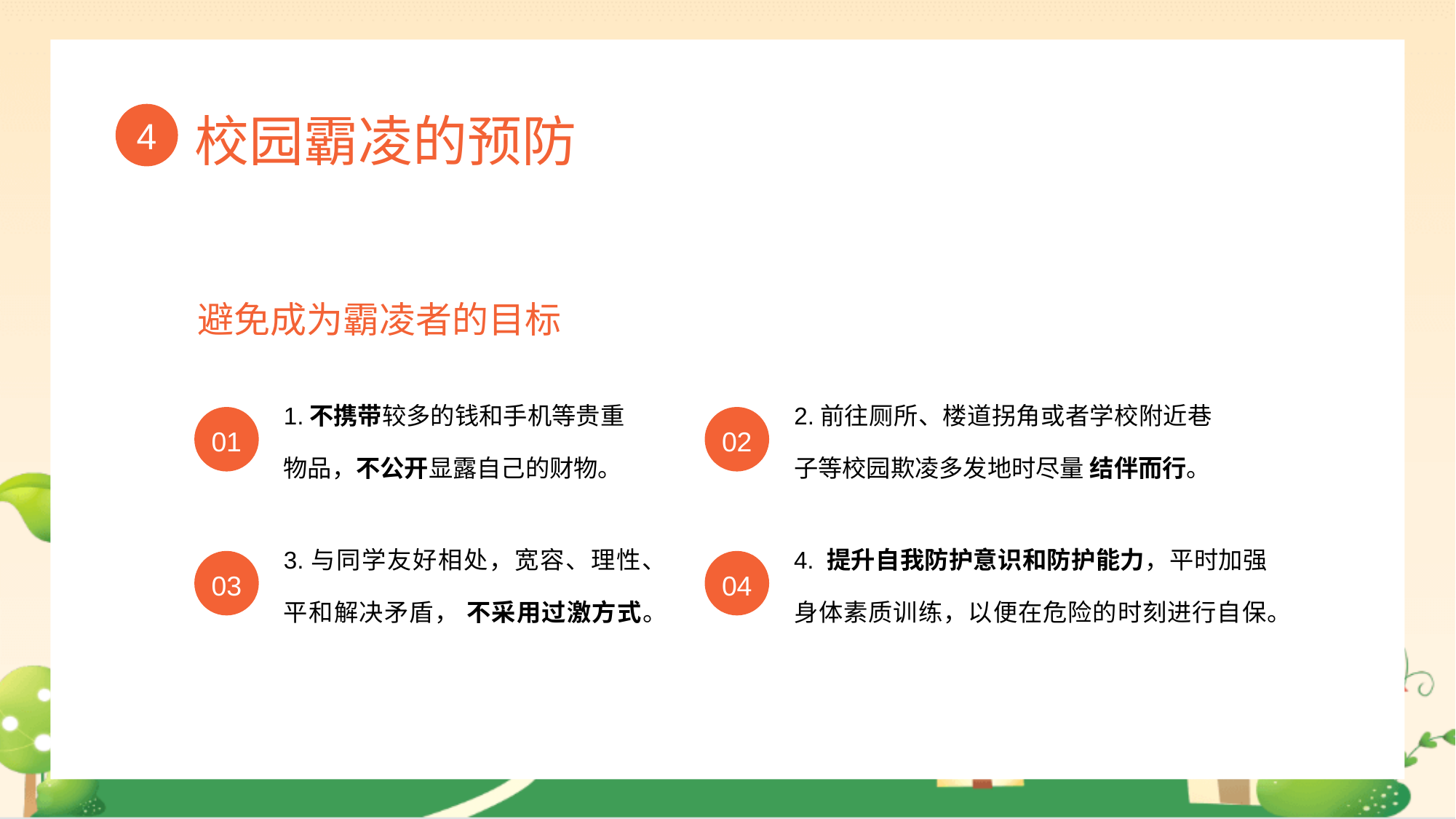

避免成为霸凌者的目标
1.不携带较多的钱和手机等贵重物品，不公开显露自己的财物。
2.前往厕所、楼道拐角或者学校附近巷子等校园欺凌多发地时尽量 结伴而行。
01
02
3.与同学友好相处，宽容、理性、平和解决矛盾， 不采用过激方式。
4. 提升自我防护意识和防护能力，平时加强身体素质训练，以便在危险的时刻进行自保。
03
04